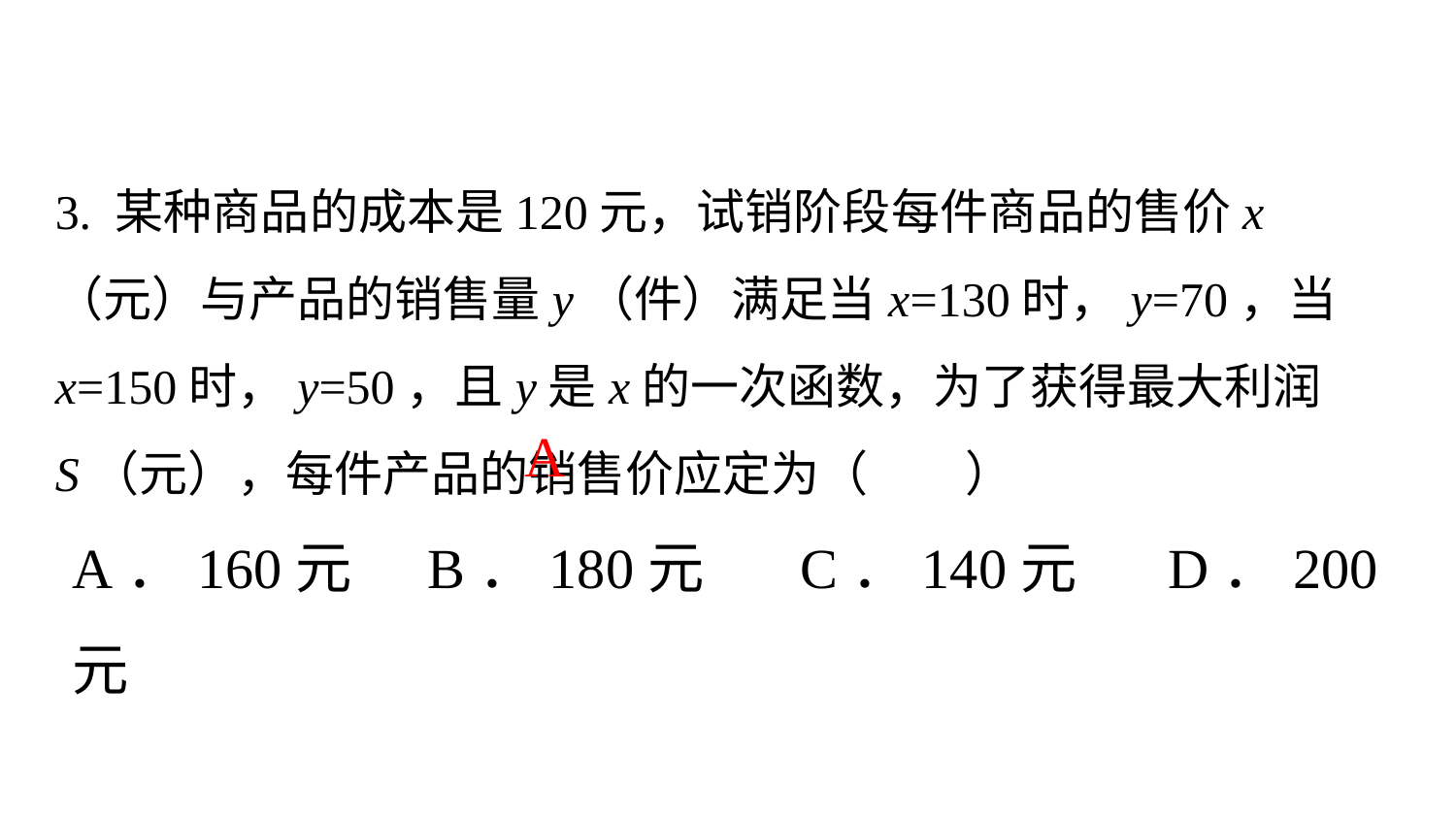

3. 某种商品的成本是120元，试销阶段每件商品的售价x（元）与产品的销售量y（件）满足当x=130时，y=70，当x=150时，y=50，且y是x的一次函数，为了获得最大利润S（元），每件产品的销售价应定为（　　）
A
A．160元	    B．180元   	C．140元	     D．200元